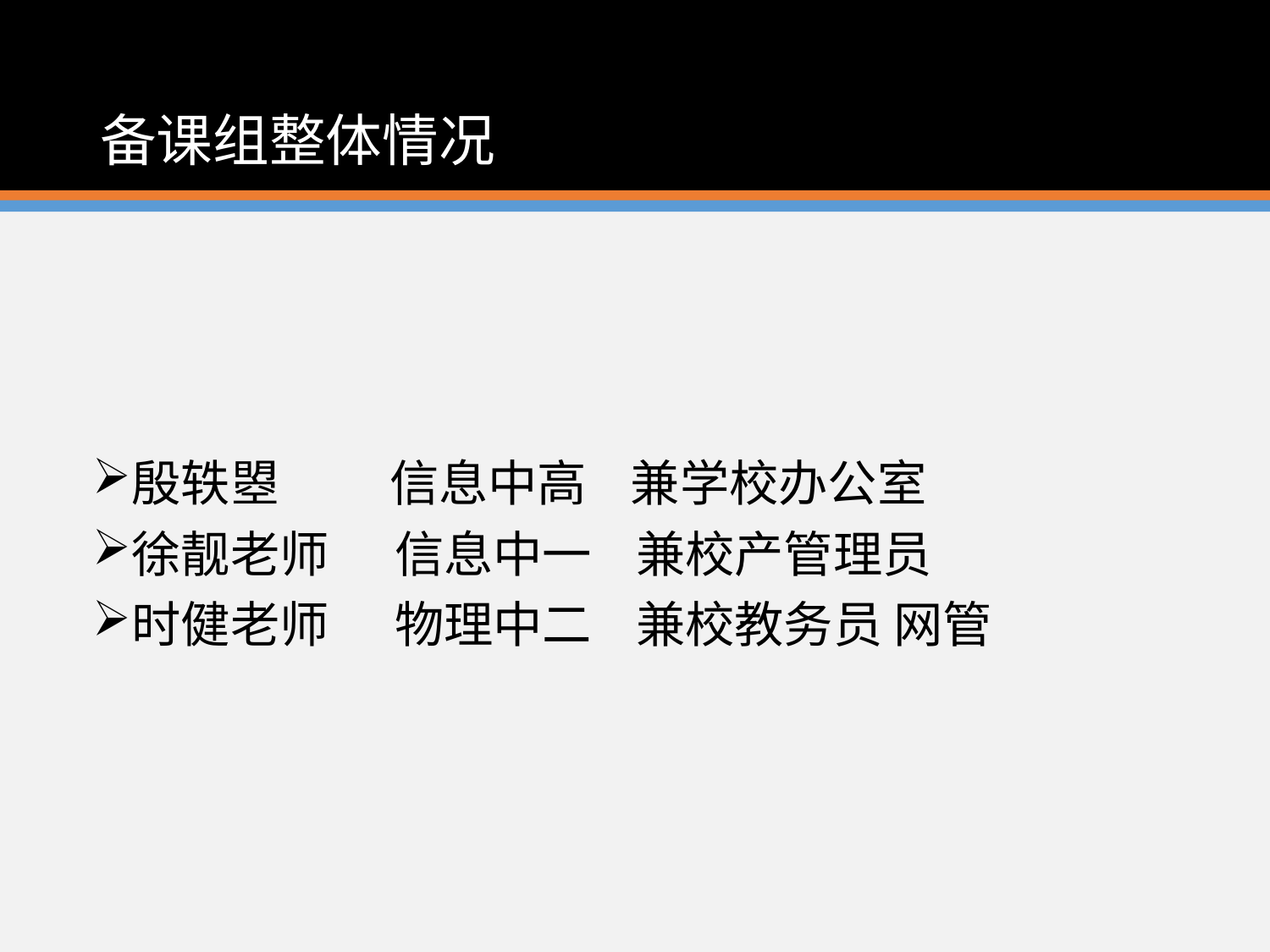

# 备课组整体情况
殷轶曌          信息中高    兼学校办公室
徐靓老师      信息中一    兼校产管理员
时健老师      物理中二    兼校教务员 网管